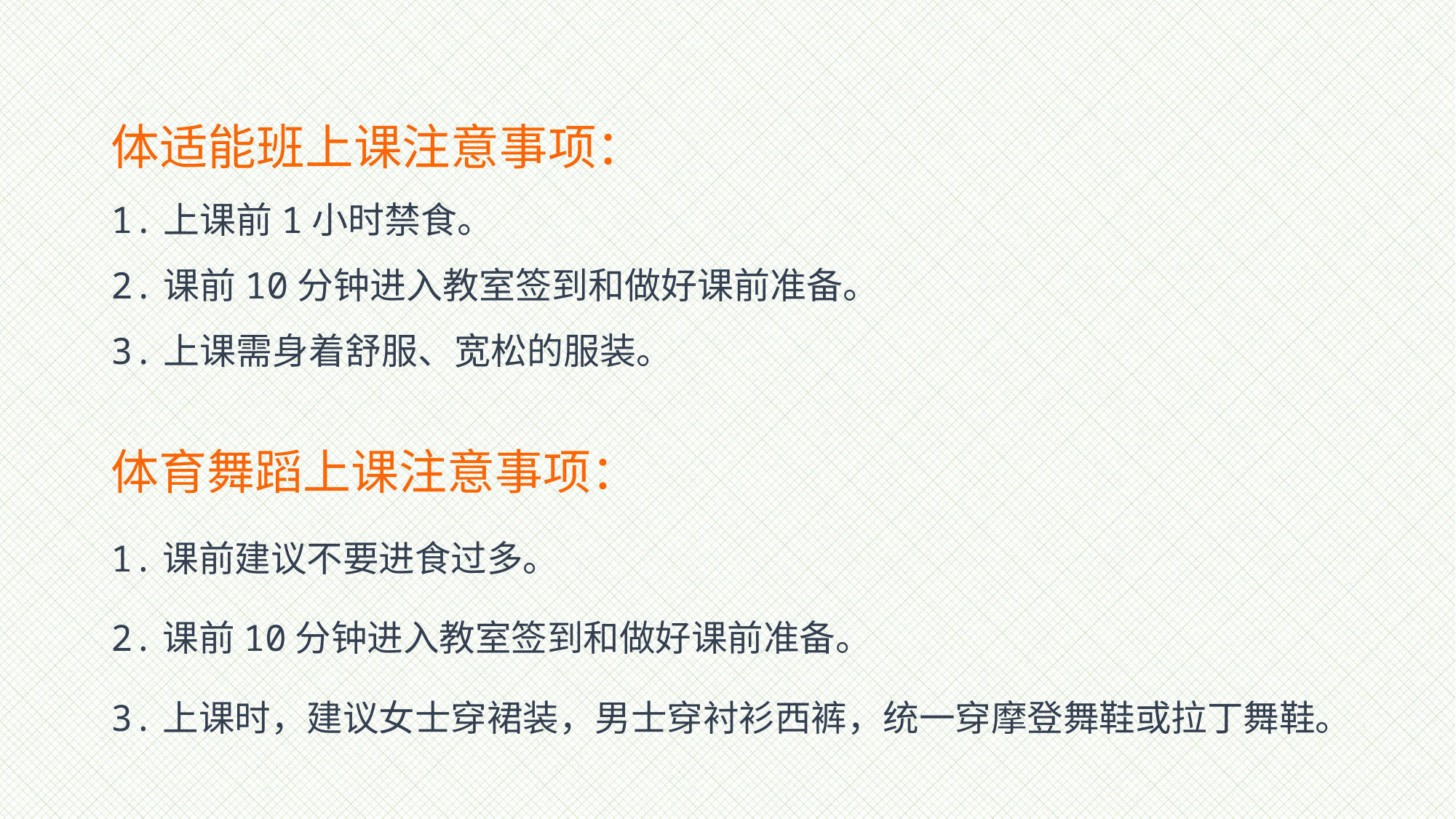

# 体适能班上课注意事项： 1.上课前1小时禁食。 2.课前10分钟进入教室签到和做好课前准备。 3.上课需身着舒服、宽松的服装。
体育舞蹈上课注意事项：
1.课前建议不要进食过多。
2.课前10分钟进入教室签到和做好课前准备。
3.上课时，建议女士穿裙装，男士穿衬衫西裤，统一穿摩登舞鞋或拉丁舞鞋。